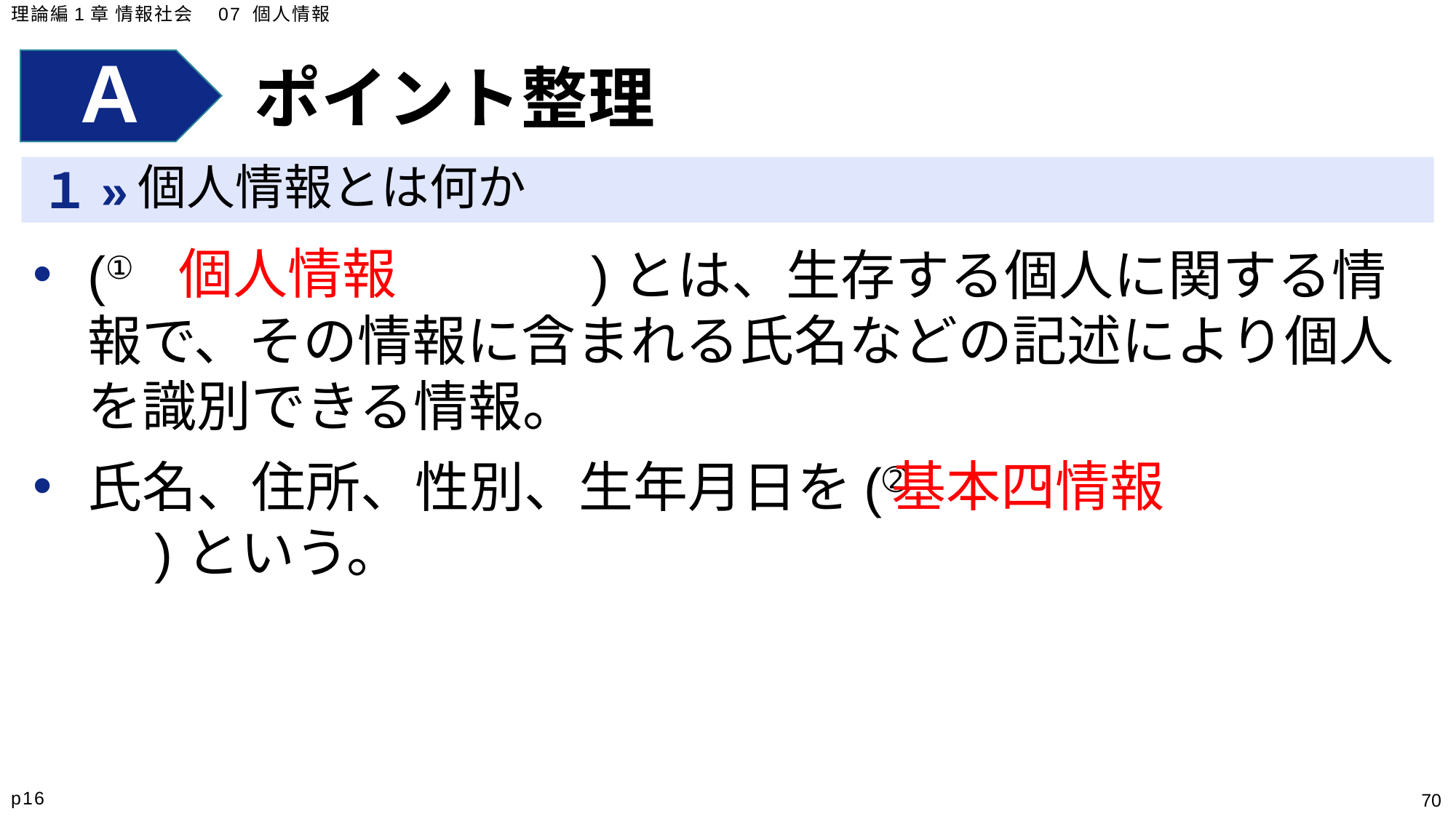

理論編1章 情報社会　07 個人情報
ポイント整理
個人情報とは何か
(①　　　　　　　　)とは、生存する個人に関する情報で、その情報に含まれる氏名などの記述により個人を識別できる情報。
氏名、住所、性別、生年月日を(➁　　　　　　　　　　)という。

個人情報
基本四情報
p16
70